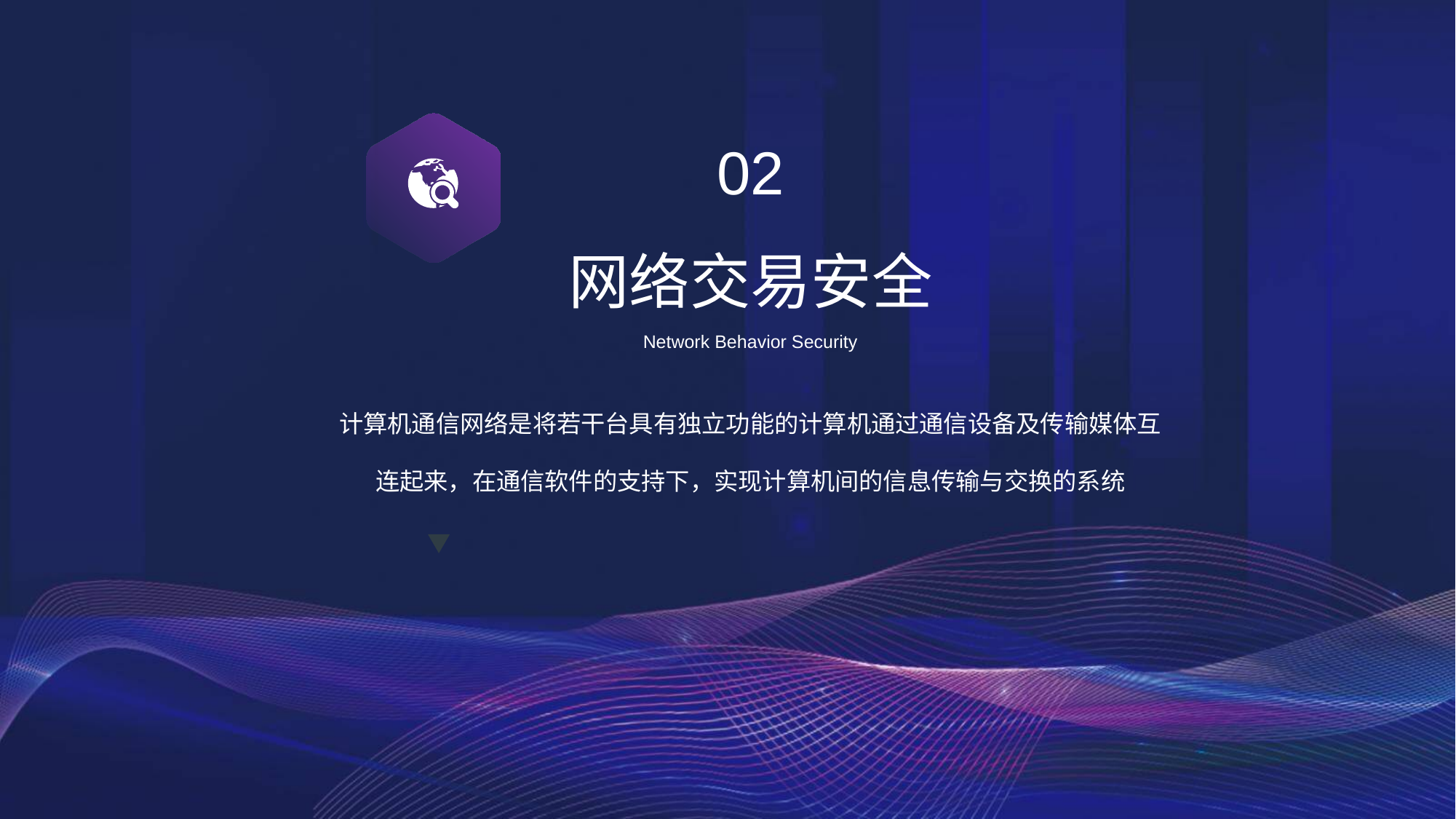

02
网络交易安全

Network Behavior Security
计算机通信网络是将若干台具有独立功能的计算机通过通信设备及传输媒体互连起来，在通信软件的支持下，实现计算机间的信息传输与交换的系统